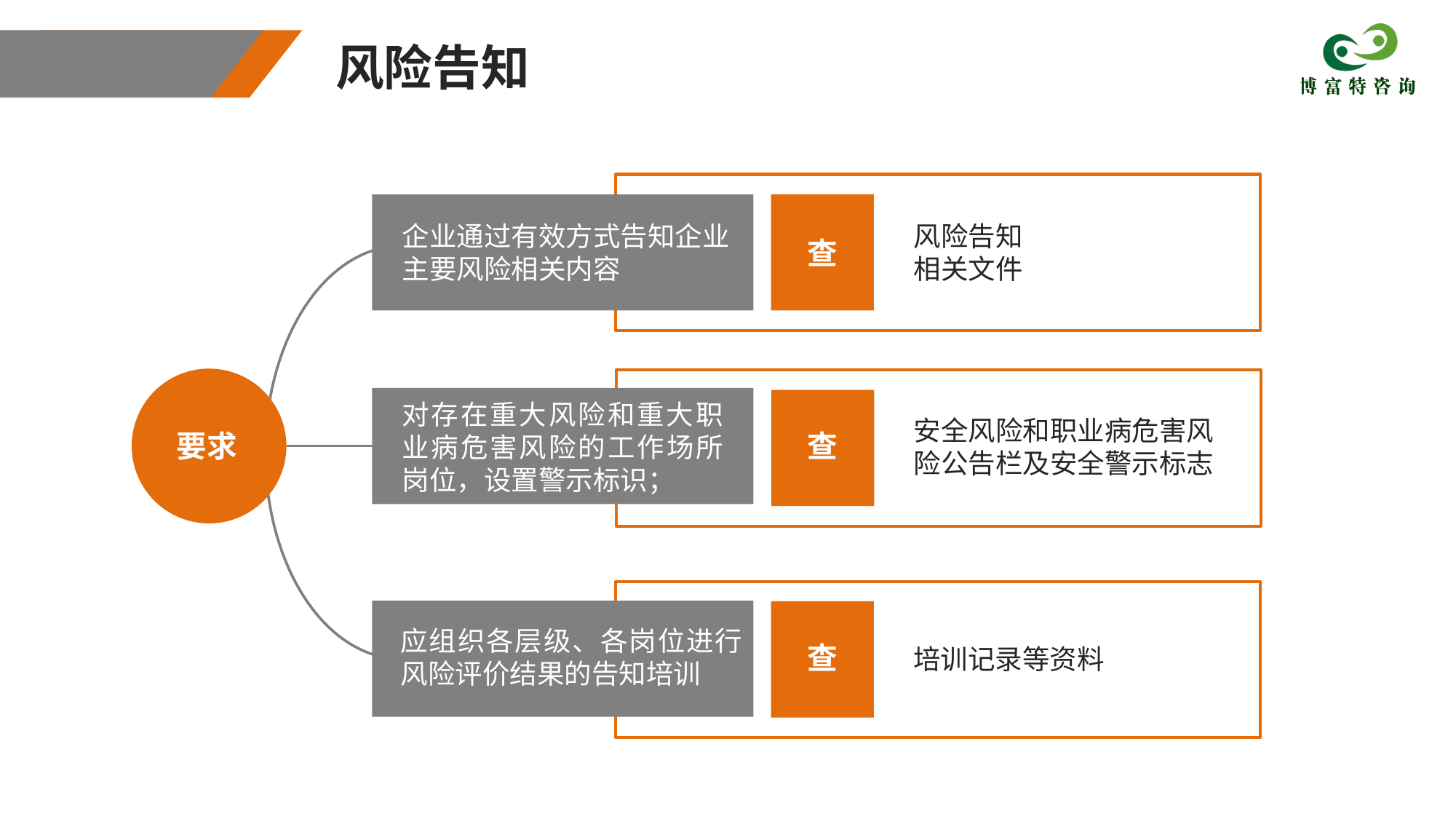

风险告知

风险告知
相关文件
企业通过有效方式告知企业主要风险相关内容
查

对存在重大风险和重大职业病危害风险的工作场所岗位，设置警示标识；
安全风险和职业病危害风险公告栏及安全警示标志
要求
查

应组织各层级、各岗位进行风险评价结果的告知培训
查
培训记录等资料